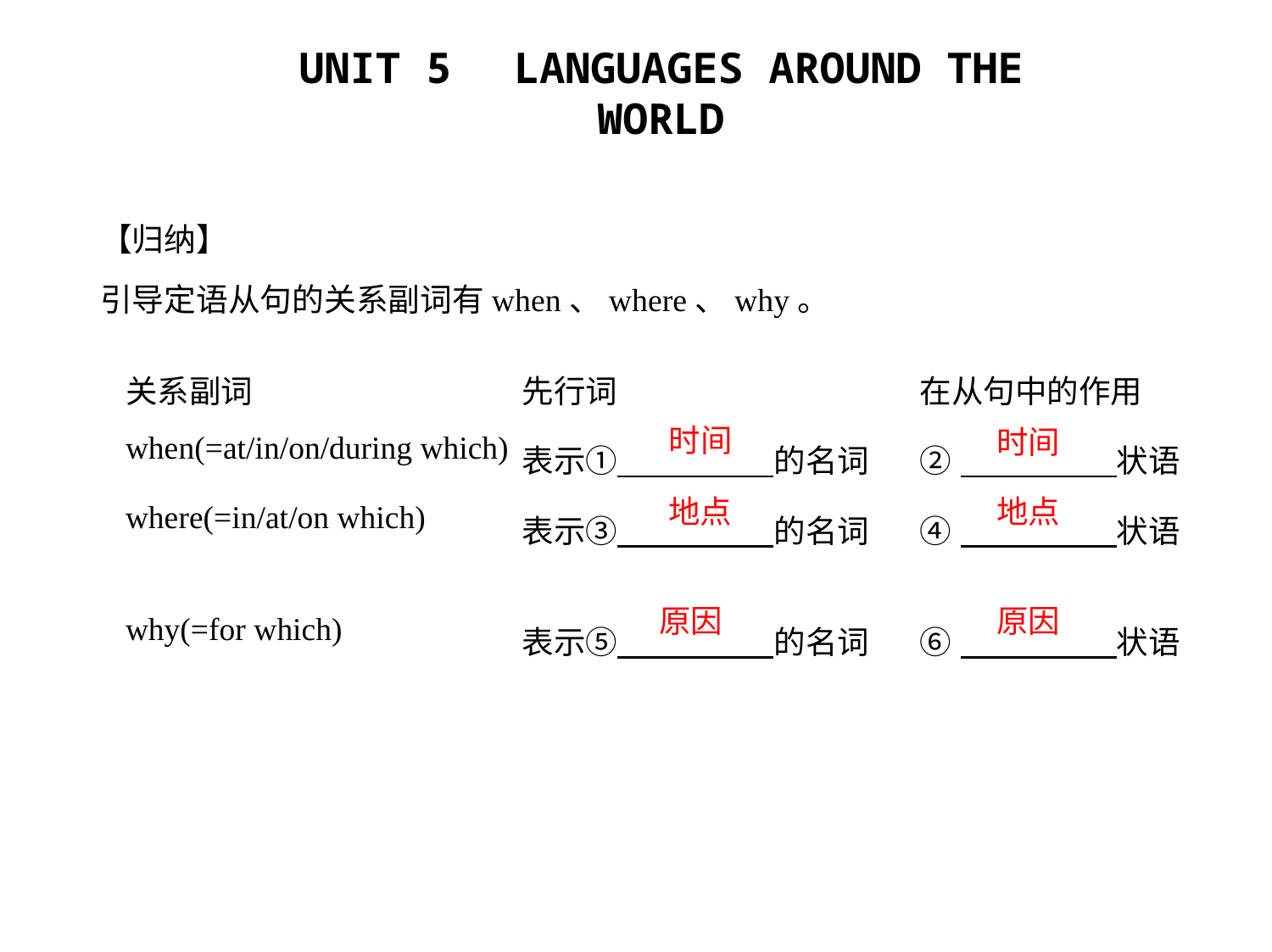

【归纳】
引导定语从句的关系副词有when、where、why。
| 关系副词 | 先行词 | 在从句中的作用 |
| --- | --- | --- |
| when(=at/in/on/during which) | 表示①　　　　    的名词 | ②　　　　    状语 |
| where(=in/at/on which) | 表示③　　　　    的名词 | ④　　　　    状语 |
| why(=for which) | 表示⑤　　　　    的名词 | ⑥　　　　    状语 |
时间
时间
地点
地点
原因
原因